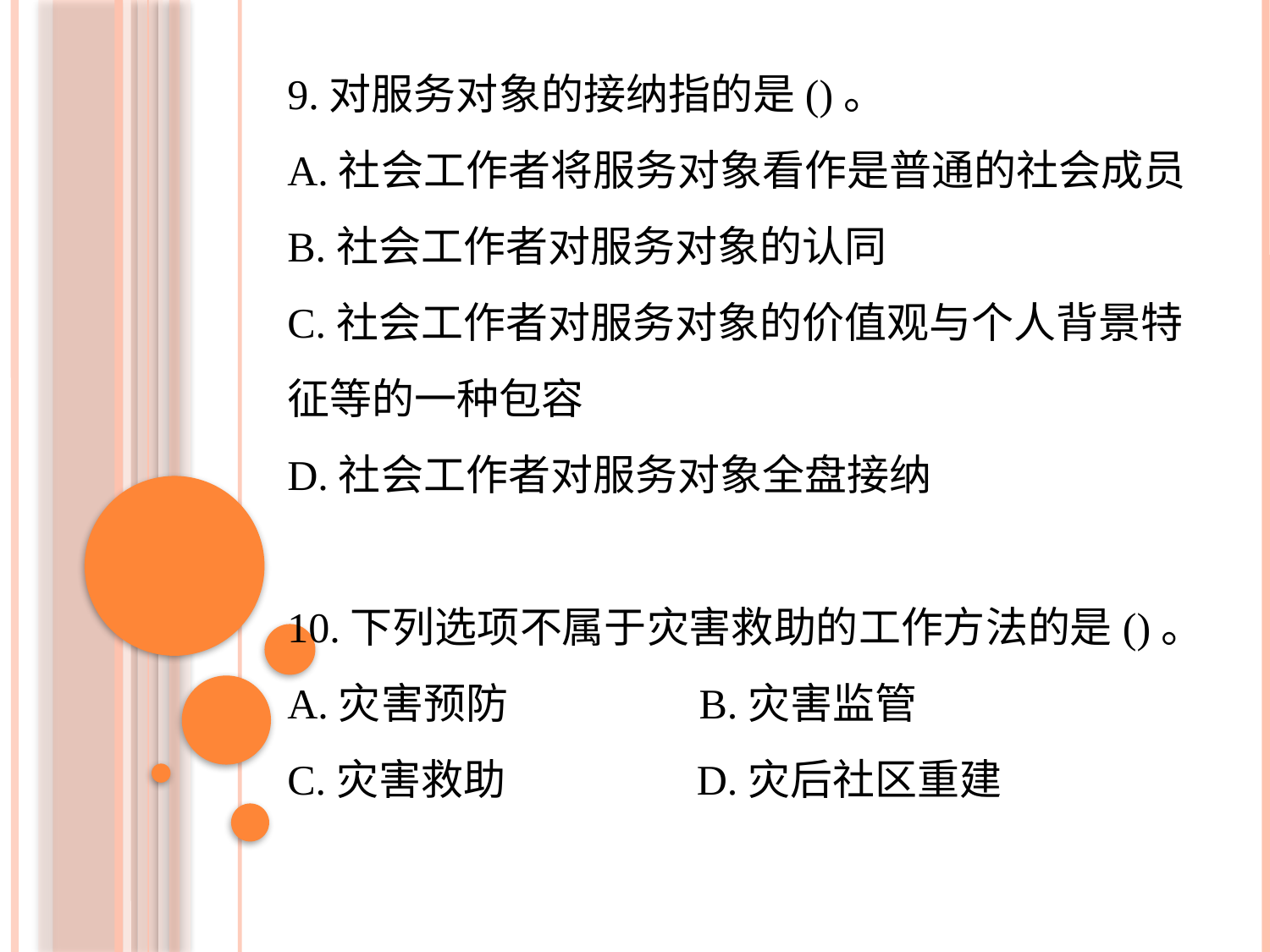

9.对服务对象的接纳指的是()。
A.社会工作者将服务对象看作是普通的社会成员
B.社会工作者对服务对象的认同
C.社会工作者对服务对象的价值观与个人背景特征等的一种包容
D.社会工作者对服务对象全盘接纳

10.下列选项不属于灾害救助的工作方法的是()。
A.灾害预防                   B.灾害监管
C.灾害救助                   D.灾后社区重建